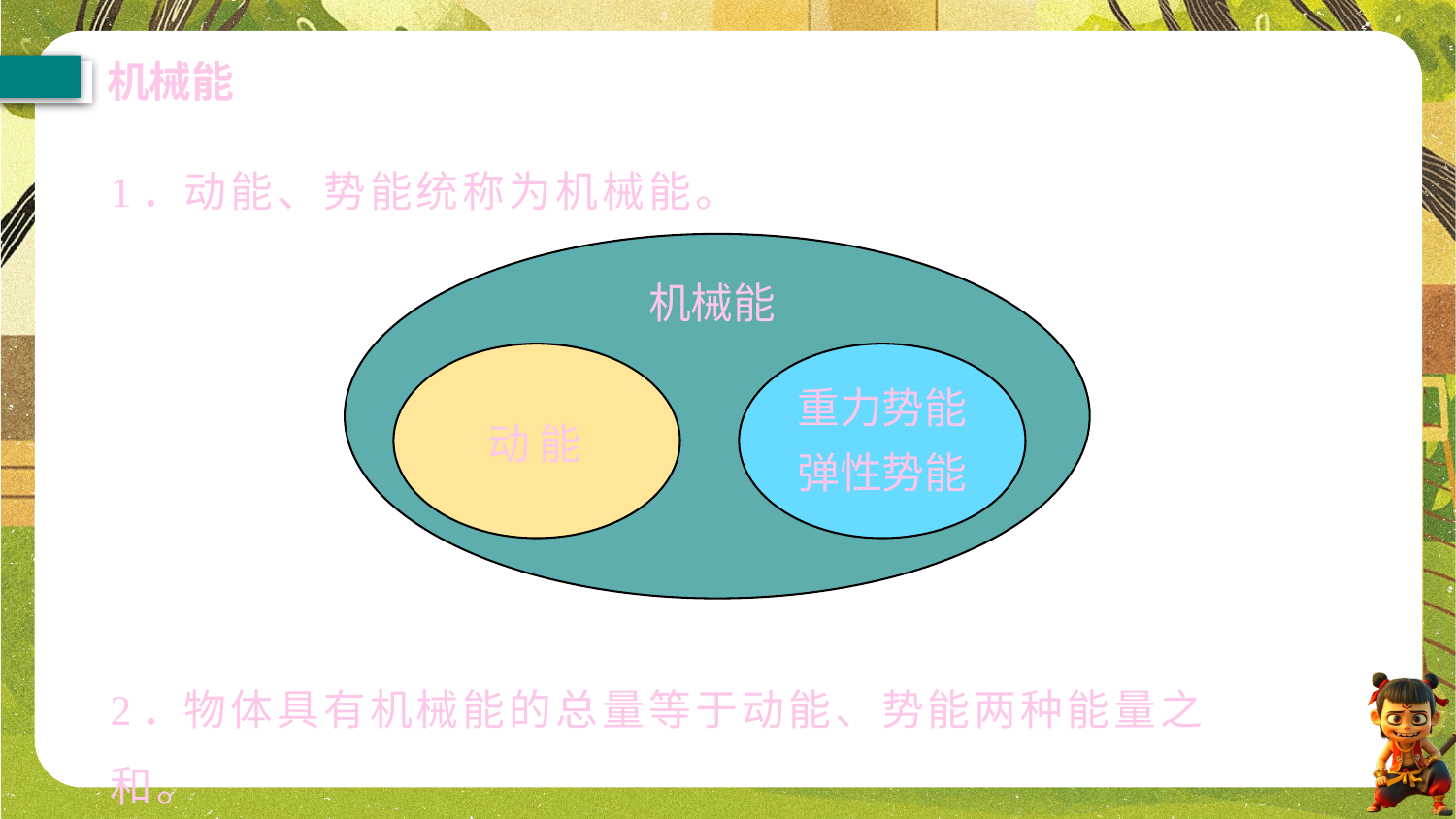

机械能

1．动能、势能统称为机械能。

机械能

重力势能
弹性势能
动 能
2．物体具有机械能的总量等于动能、势能两种能量之和。